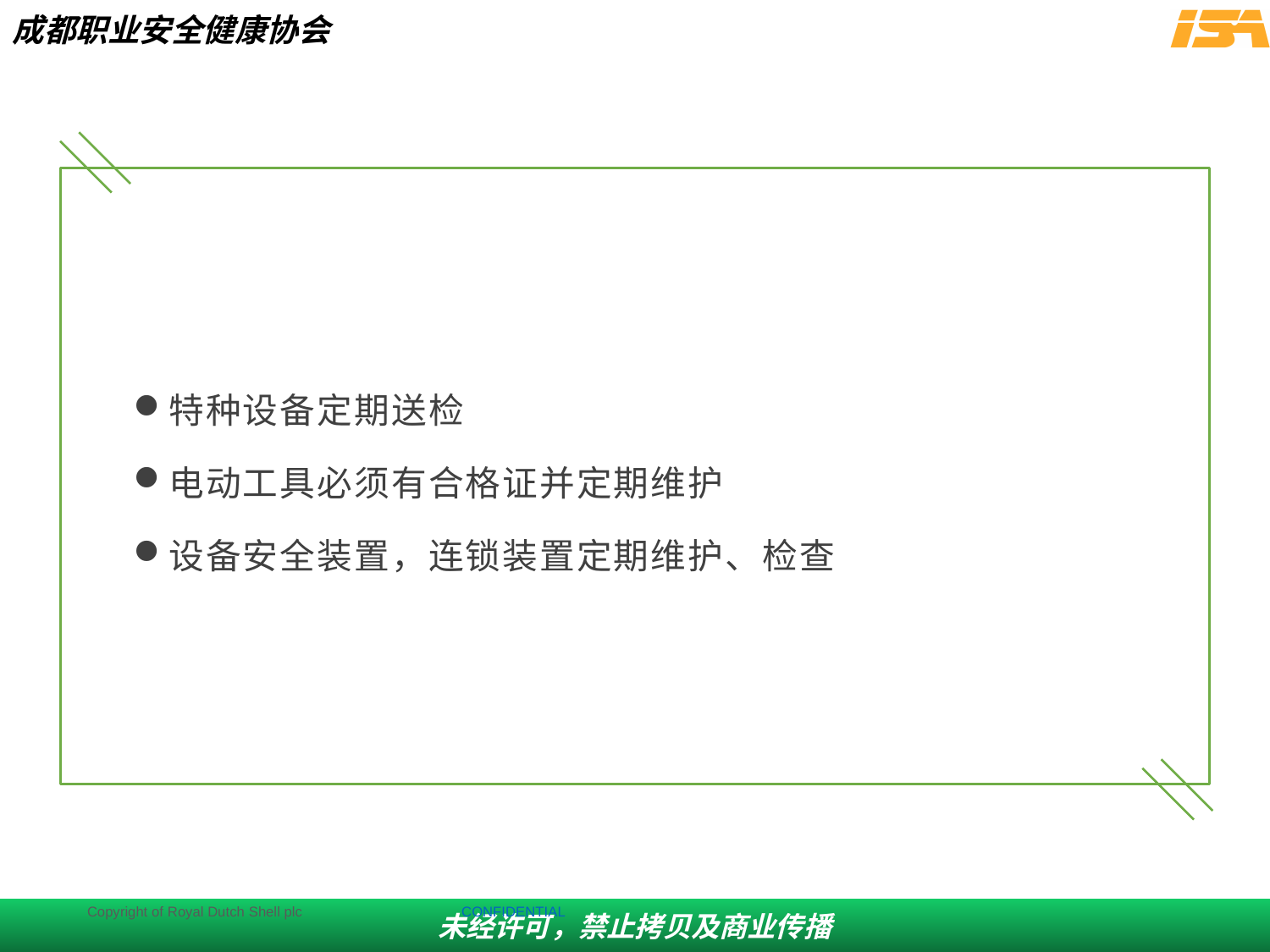

特种设备定期送检
电动工具必须有合格证并定期维护
设备安全装置，连锁装置定期维护、检查